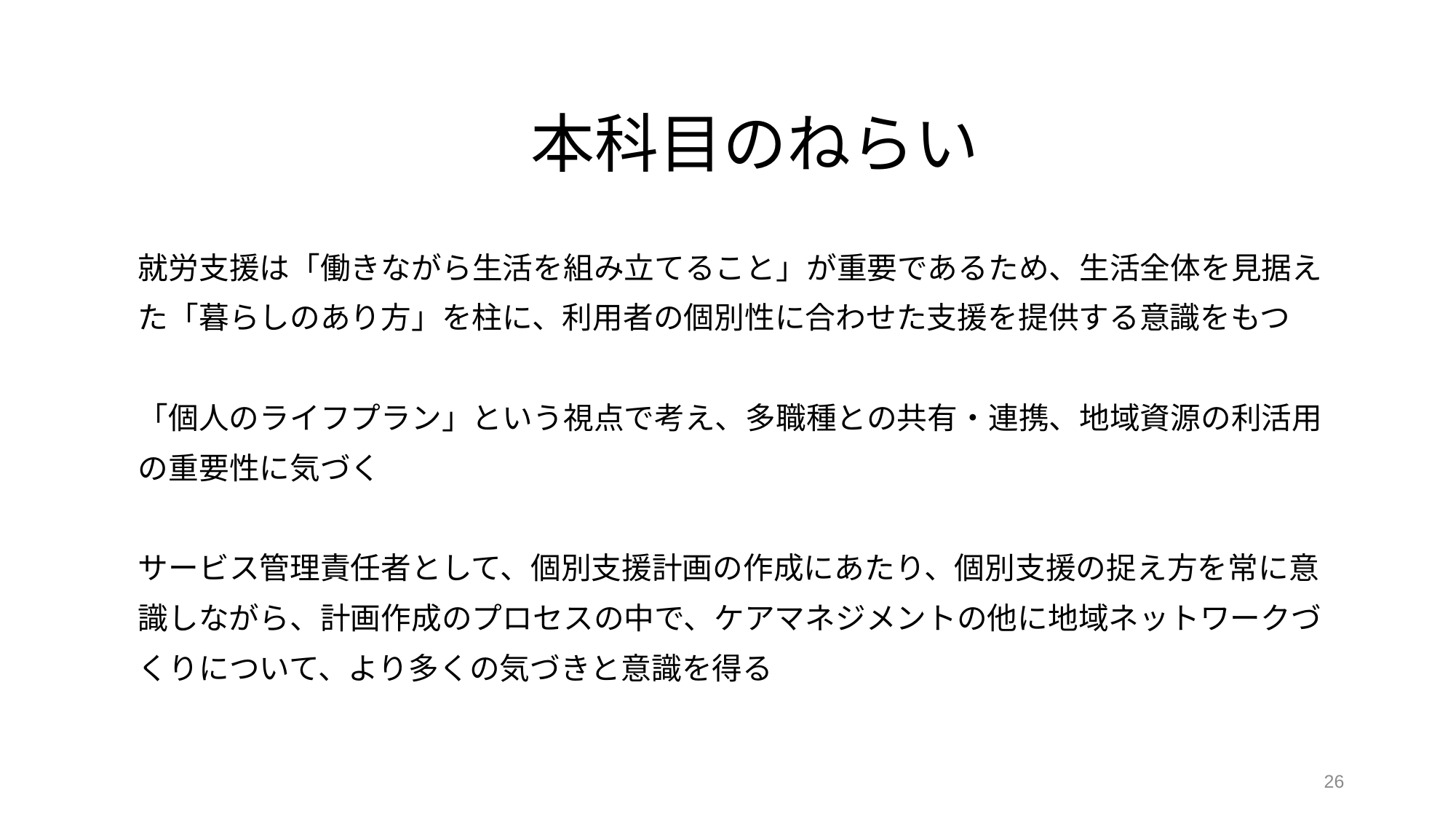

本科目のねらい
就労支援は「働きながら生活を組み立てること」が重要であるため、生活全体を見据えた「暮らしのあり方」を柱に、利用者の個別性に合わせた支援を提供する意識をもつ

「個人のライフプラン」という視点で考え、多職種との共有・連携、地域資源の利活用の重要性に気づく

サービス管理責任者として、個別支援計画の作成にあたり、個別支援の捉え方を常に意識しながら、計画作成のプロセスの中で、ケアマネジメントの他に地域ネットワークづくりについて、より多くの気づきと意識を得る
26